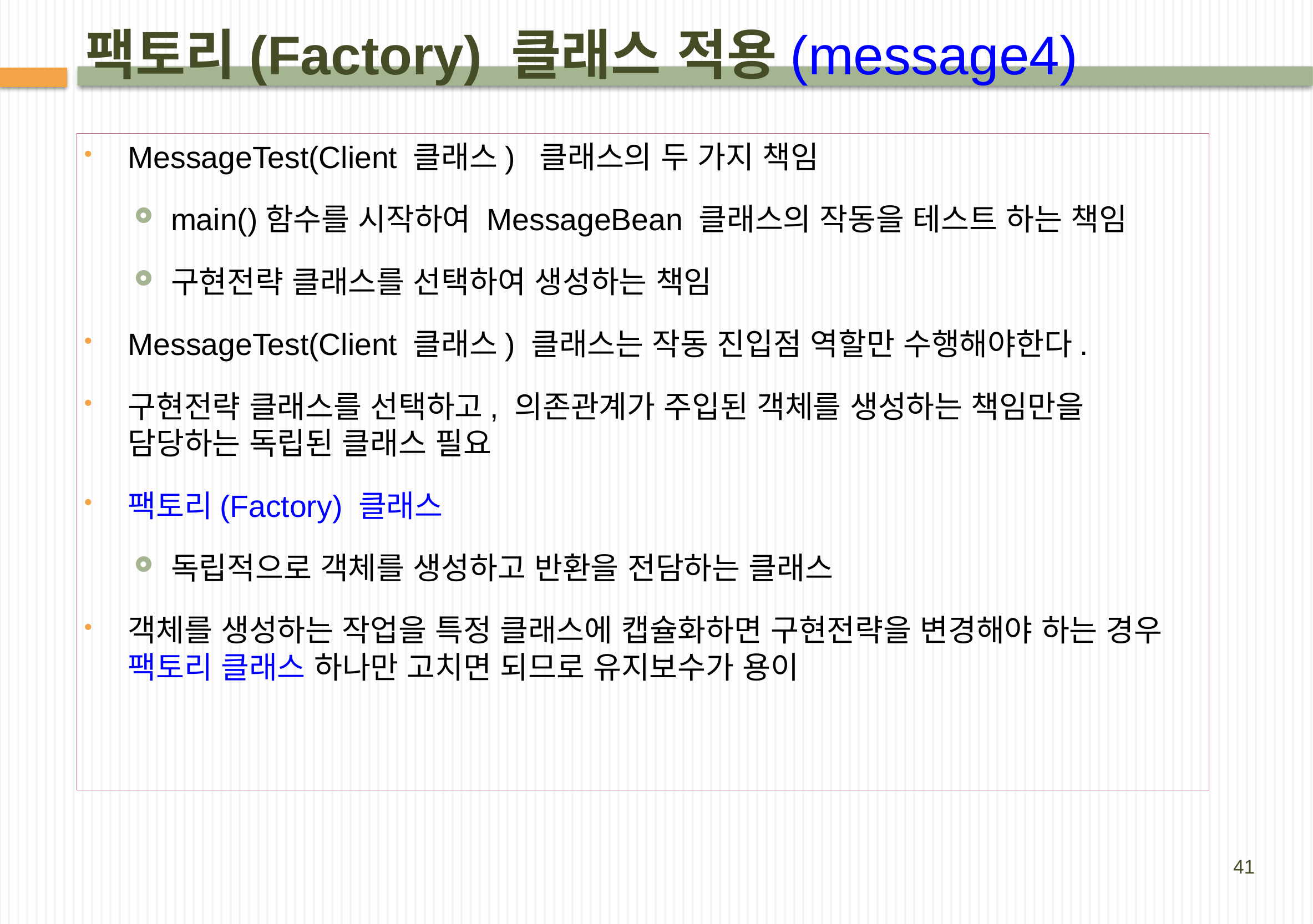

# 팩토리(Factory) 클래스 적용(message4)
MessageTest(Client 클래스)  클래스의 두 가지 책임
main()함수를 시작하여 MessageBean 클래스의 작동을 테스트 하는 책임
구현전략 클래스를 선택하여 생성하는 책임
MessageTest(Client 클래스) 클래스는 작동 진입점 역할만 수행해야한다.
구현전략 클래스를 선택하고, 의존관계가 주입된 객체를 생성하는 책임만을 담당하는 독립된 클래스 필요
팩토리(Factory) 클래스
독립적으로 객체를 생성하고 반환을 전담하는 클래스
객체를 생성하는 작업을 특정 클래스에 캡슐화하면 구현전략을 변경해야 하는 경우 팩토리 클래스 하나만 고치면 되므로 유지보수가 용이

41